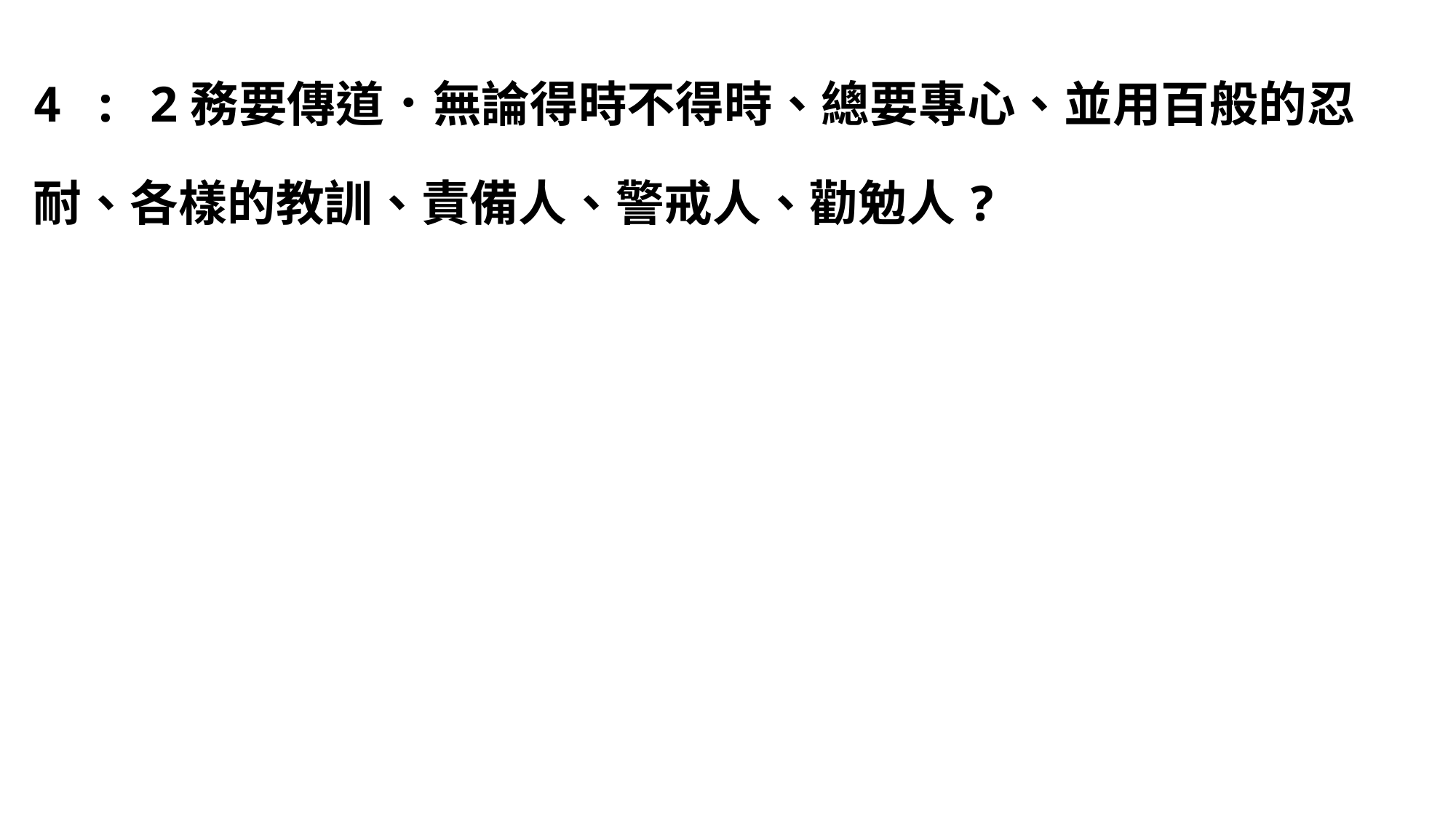

4 : 2務要傳道．無論得時不得時、總要專心、並用百般的忍耐、各樣的教訓、責備人、警戒人、勸勉人?

#